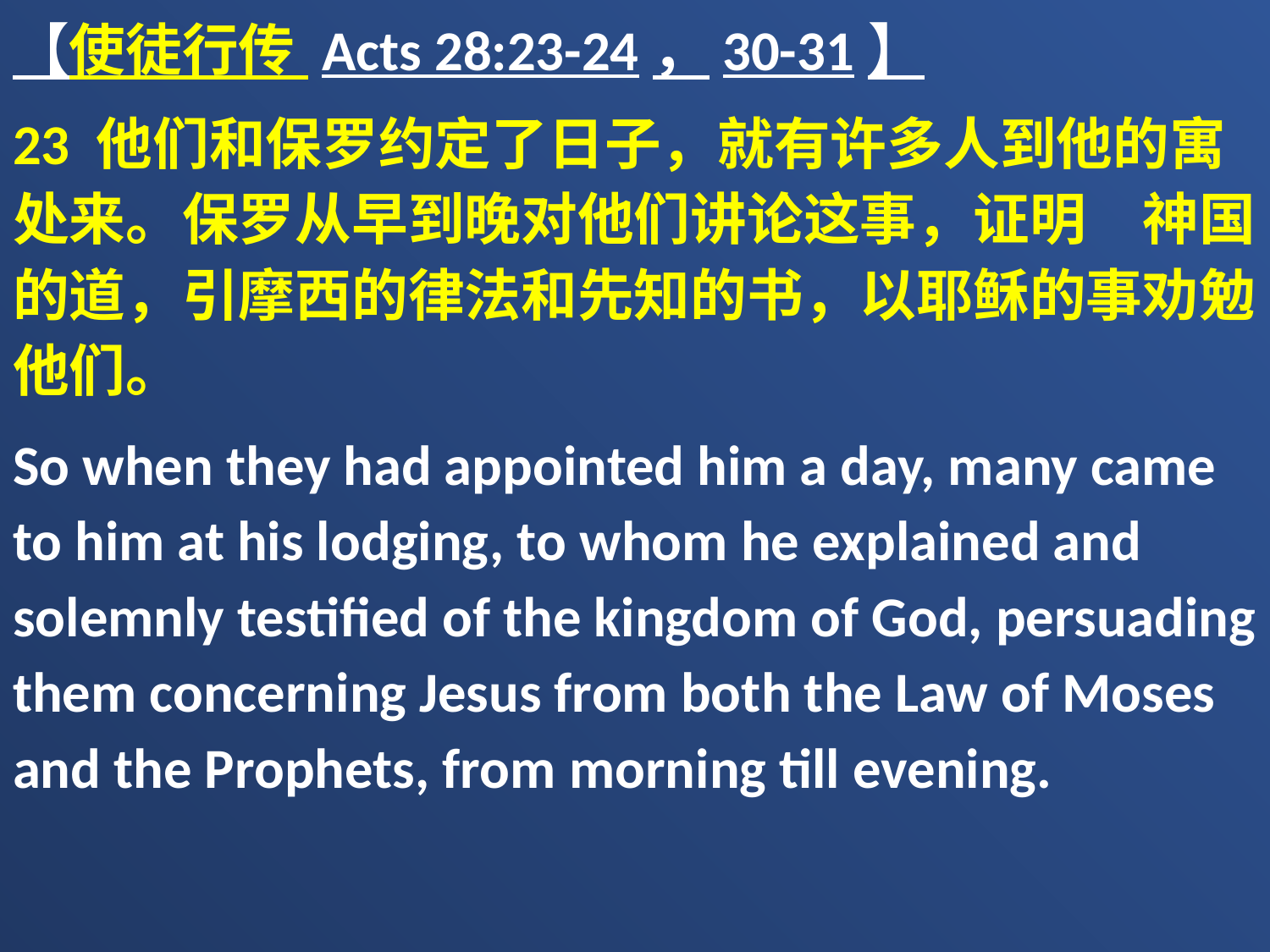

【使徒行传 Acts 28:23-24，30-31】
23 他们和保罗约定了日子，就有许多人到他的寓处来。保罗从早到晚对他们讲论这事，证明　神国的道，引摩西的律法和先知的书，以耶稣的事劝勉他们。
So when they had appointed him a day, many came to him at his lodging, to whom he explained and solemnly testified of the kingdom of God, persuading them concerning Jesus from both the Law of Moses and the Prophets, from morning till evening.